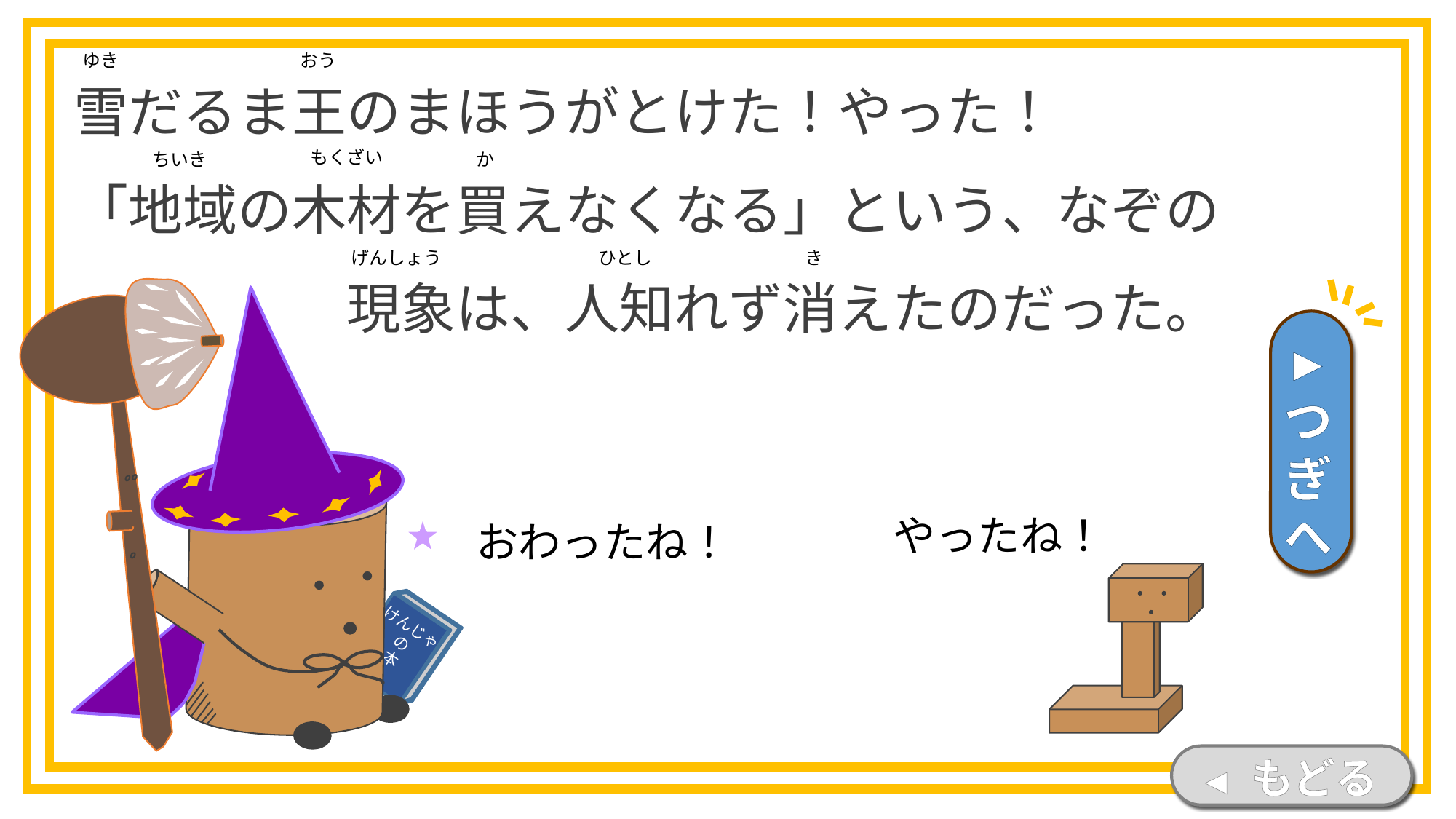

雪だるま王のまほうがとけた！やった！
「地域の木材を買えなくなる」という、なぞの
　　　　　現象は、人知れず消えたのだった。

ゆき
おう
もくざい
か
ちいき
き
ひとし
げんしょう

►つぎへ

やったね！

おわったね！

けんじゃ
の
本

◄ もどる